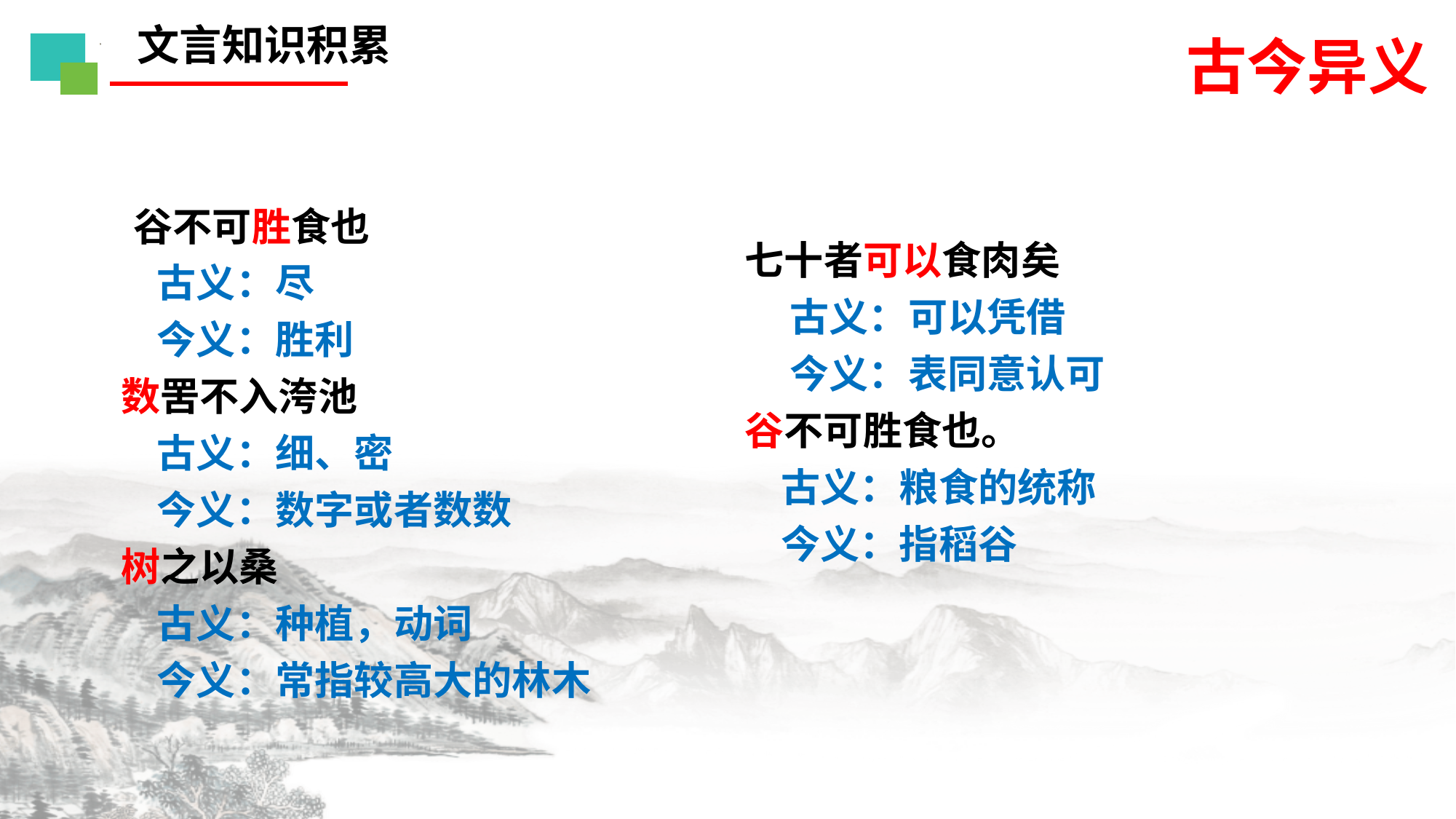

文言知识积累
古今异义

 谷不可胜食也
   古义：尽
   今义：胜利
数罟不入洿池
   古义：细、密
   今义：数字或者数数
树之以桑
   古义：种植，动词
   今义：常指较高大的林木
七十者可以食肉矣
    古义：可以凭借
    今义：表同意认可
谷不可胜食也。
   古义：粮食的统称
   今义：指稻谷